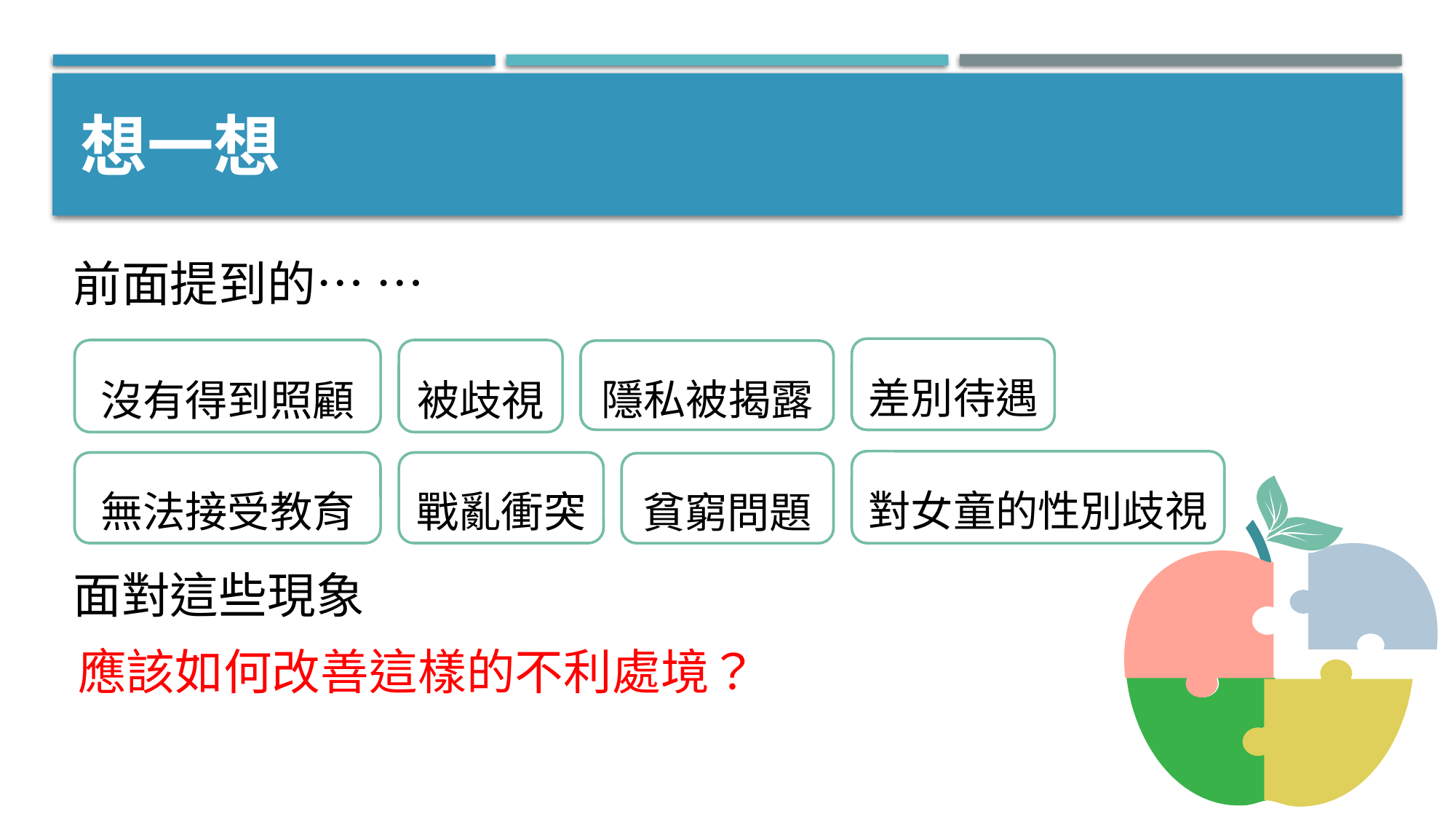

# 想一想
前面提到的… …
差別待遇
沒有得到照顧
被歧視
隱私被揭露
對女童的性別歧視
無法接受教育
戰亂衝突
貧窮問題

面對這些現象
應該如何改善這樣的不利處境？